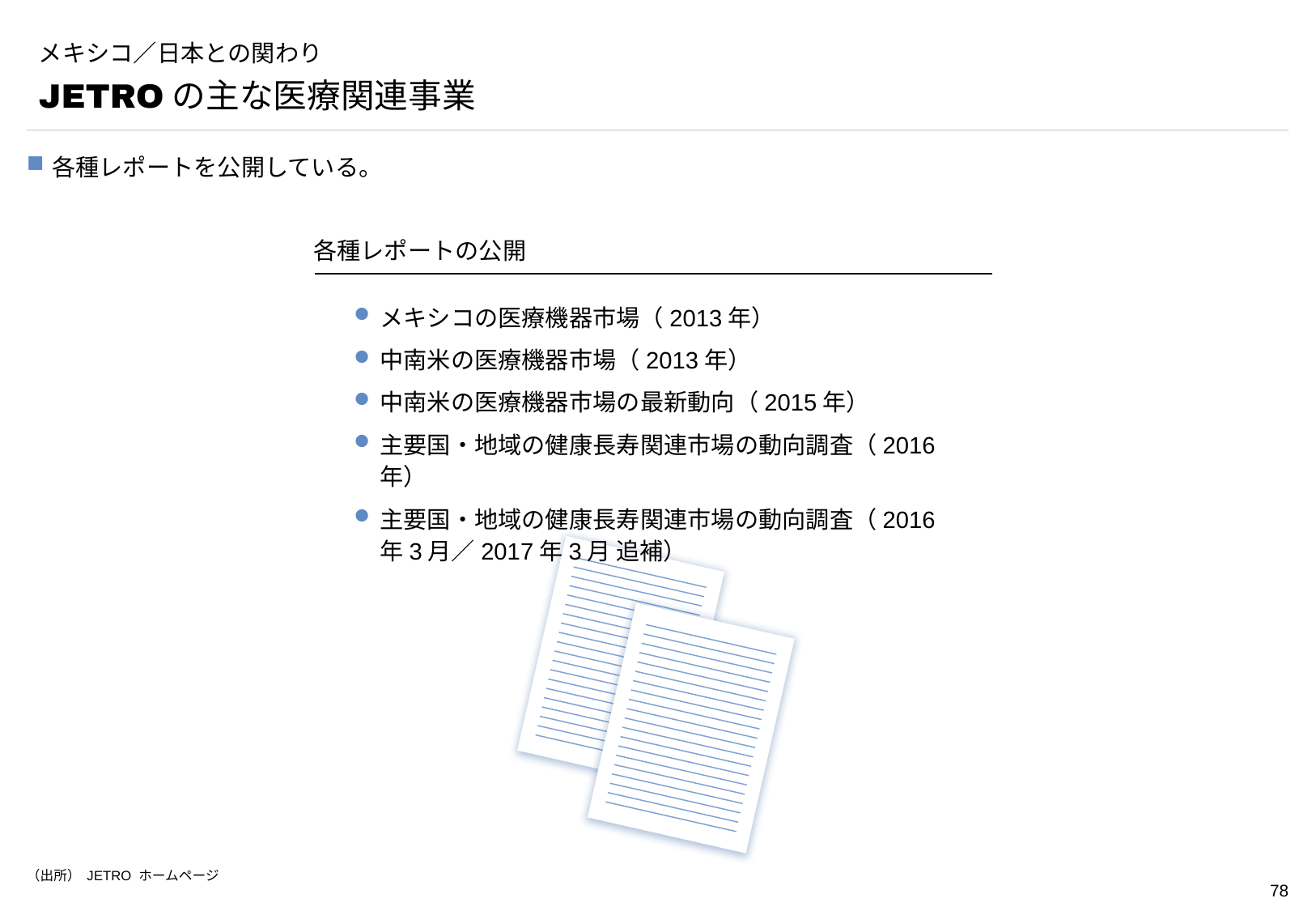

# メキシコ／日本との関わり
JETROの主な医療関連事業
各種レポートを公開している。
各種レポートの公開
メキシコの医療機器市場（2013年）
中南米の医療機器市場（2013年）
中南米の医療機器市場の最新動向（2015年）
主要国・地域の健康長寿関連市場の動向調査（2016年）
主要国・地域の健康長寿関連市場の動向調査（2016年3月／2017年3月 追補）

（出所） JETRO ホームページ